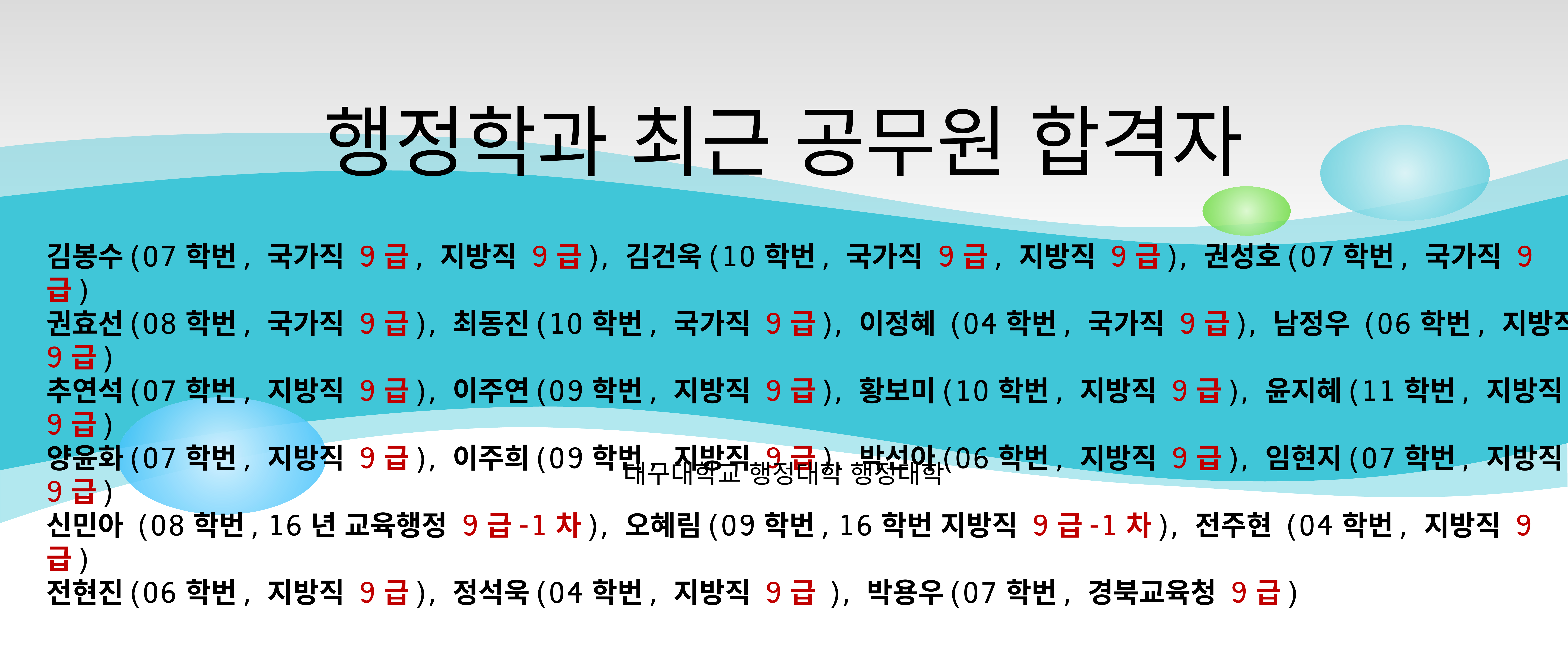

행정학과 최근 공무원 합격자
김봉수(07학번, 국가직 9급, 지방직 9급), 김건욱(10학번, 국가직 9급, 지방직 9급), 권성호(07학번, 국가직 9급)
권효선(08학번, 국가직 9급), 최동진(10학번, 국가직 9급), 이정혜 (04학번, 국가직 9급), 남정우 (06학번, 지방직 9급)
추연석(07학번, 지방직 9급), 이주연(09학번, 지방직 9급), 황보미(10학번, 지방직 9급), 윤지혜(11학번, 지방직 9급)
양윤화(07학번, 지방직 9급), 이주희(09학번, 지방직 9급), 박선아(06학번, 지방직 9급), 임현지(07학번, 지방직 9급)
신민아 (08학번, 16년 교육행정 9급-1차), 오혜림(09학번, 16학번 지방직 9급-1차), 전주현 (04학번, 지방직 9급)
전현진(06학번, 지방직 9급), 정석욱(04학번, 지방직 9급 ), 박용우(07학번, 경북교육청 9급)
대구대학교 행정대학 행정대학